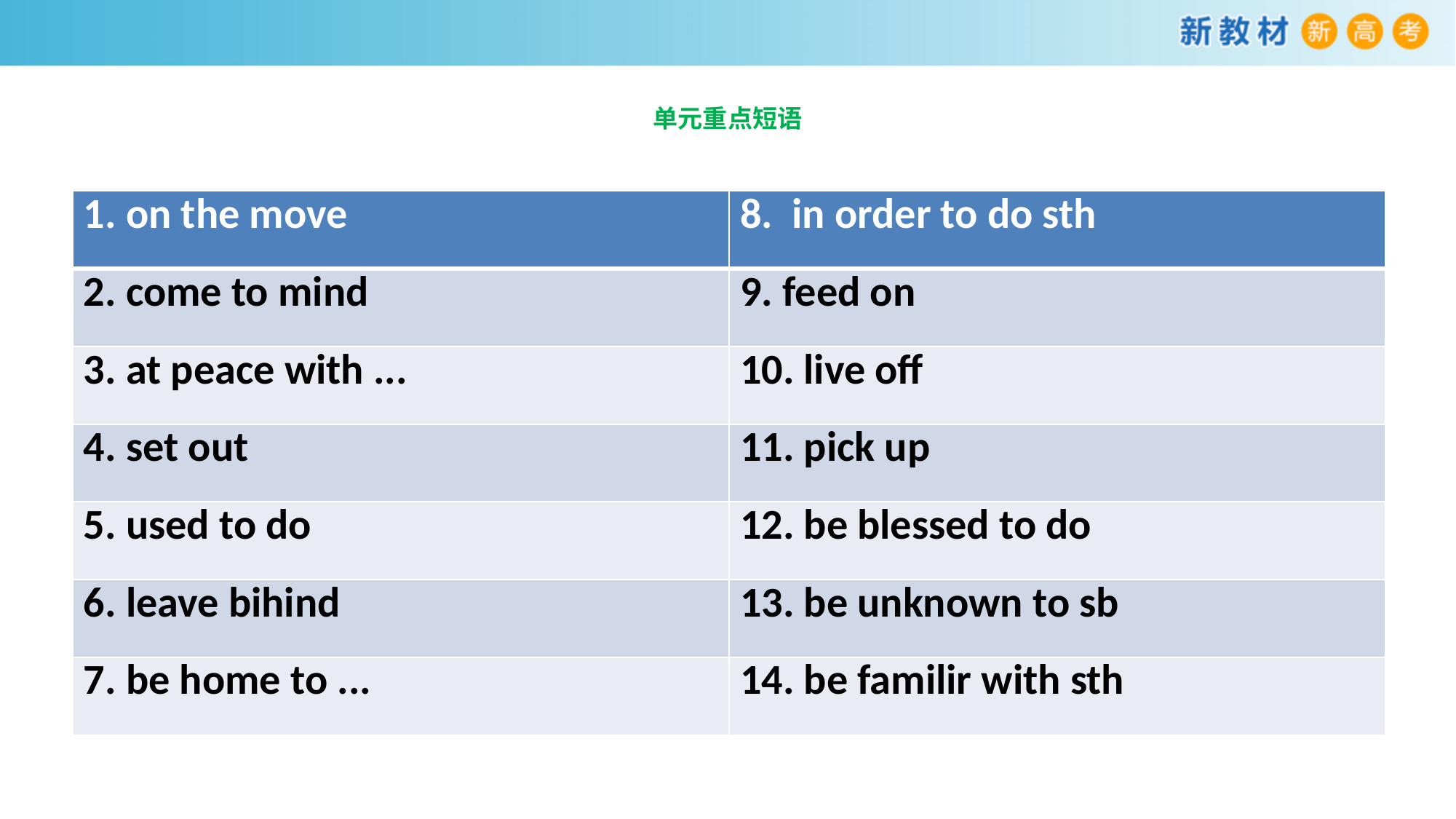

# 单元重点短语
| 1. on the move | 8. in order to do sth |
| --- | --- |
| 2. come to mind | 9. feed on |
| 3. at peace with ... | 10. live off |
| 4. set out | 11. pick up |
| 5. used to do | 12. be blessed to do |
| 6. leave bihind | 13. be unknown to sb |
| 7. be home to ... | 14. be familir with sth |